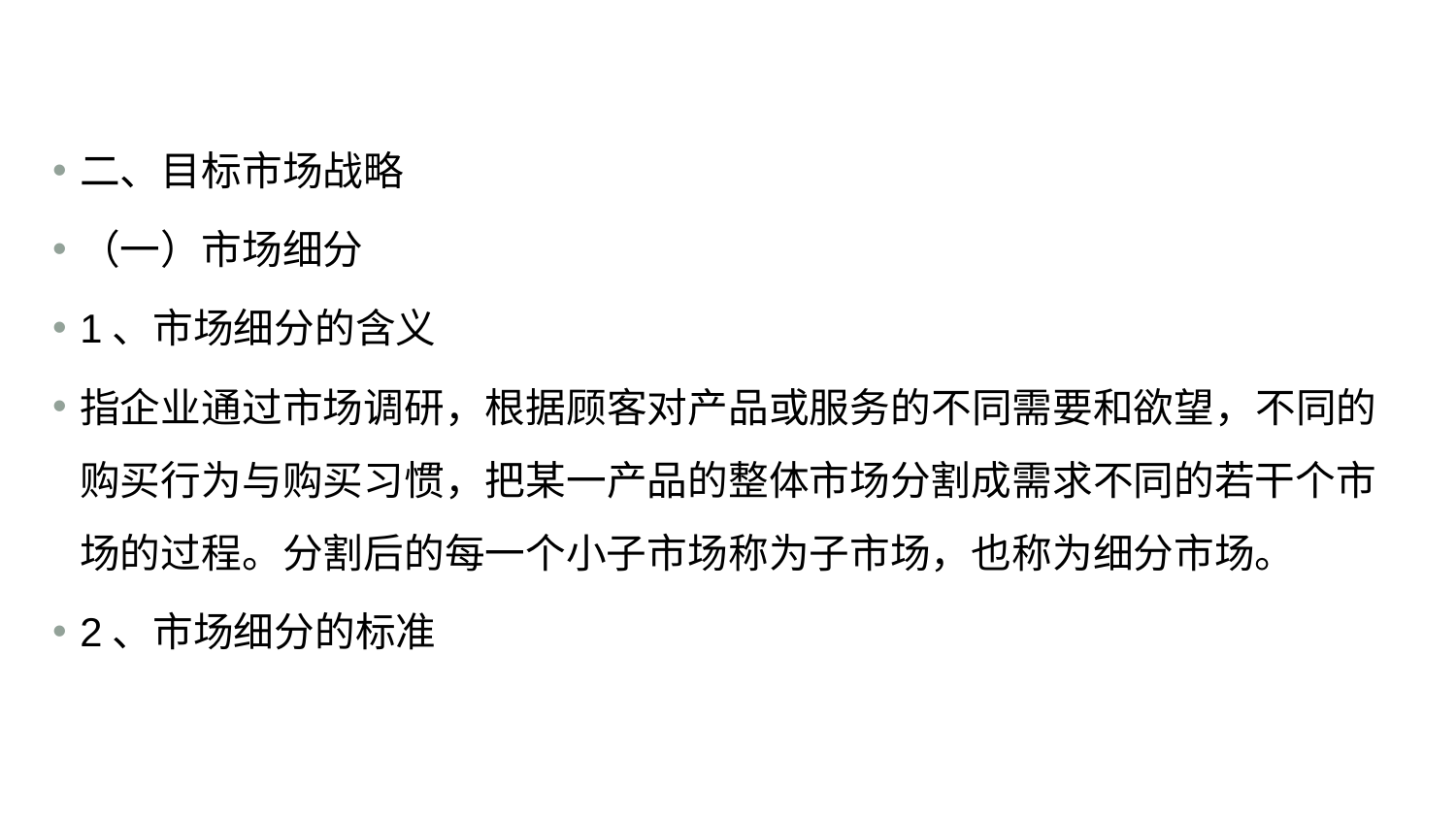

#
二、目标市场战略
（一）市场细分
1、市场细分的含义
指企业通过市场调研，根据顾客对产品或服务的不同需要和欲望，不同的购买行为与购买习惯，把某一产品的整体市场分割成需求不同的若干个市场的过程。分割后的每一个小子市场称为子市场，也称为细分市场。
2、市场细分的标准